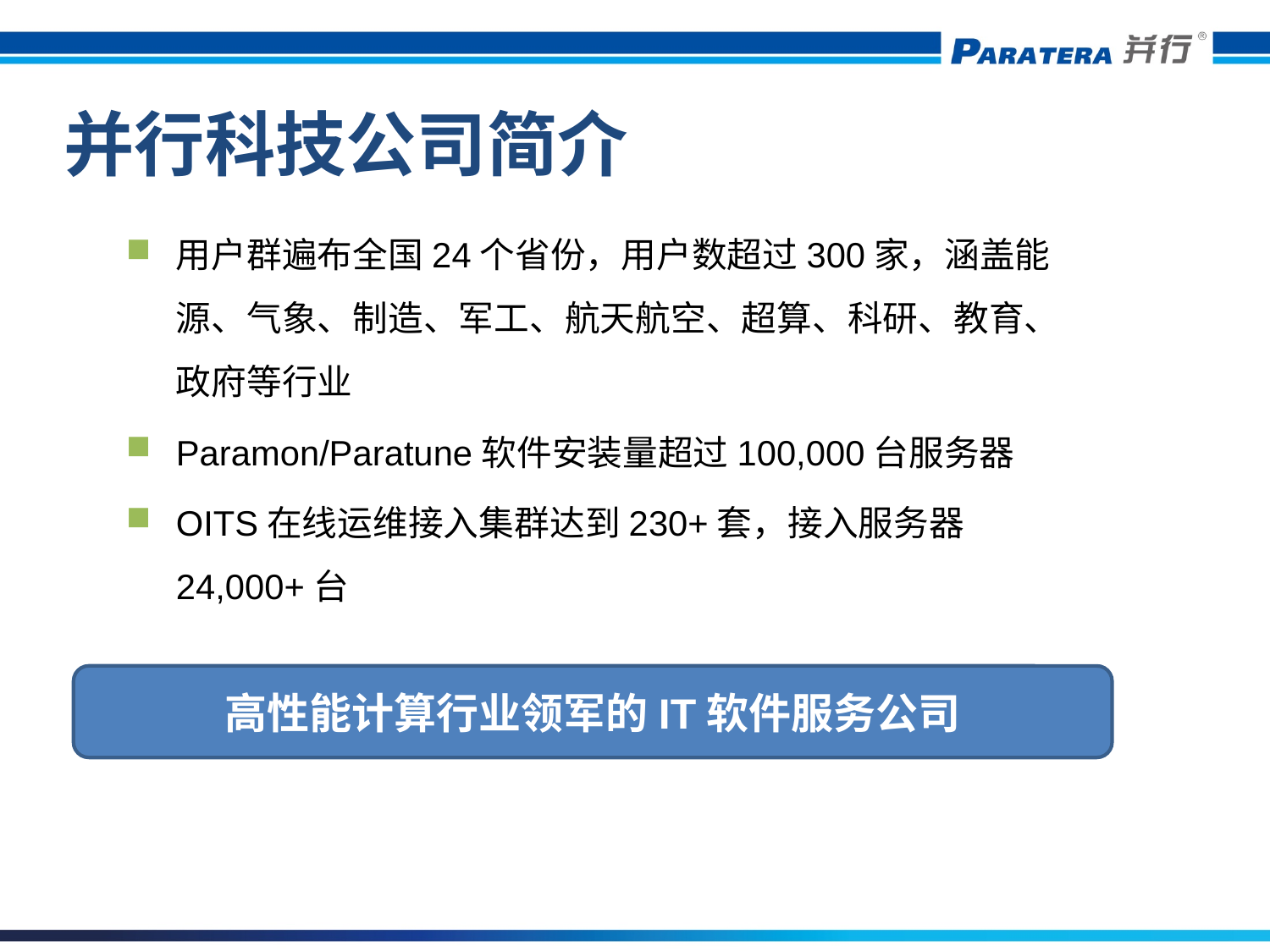

并行科技公司简介

用户群遍布全国24个省份，用户数超过300家，涵盖能源、气象、制造、军工、航天航空、超算、科研、教育、政府等行业
Paramon/Paratune软件安装量超过100,000台服务器
OITS在线运维接入集群达到230+套，接入服务器24,000+台

高性能计算行业领军的IT软件服务公司